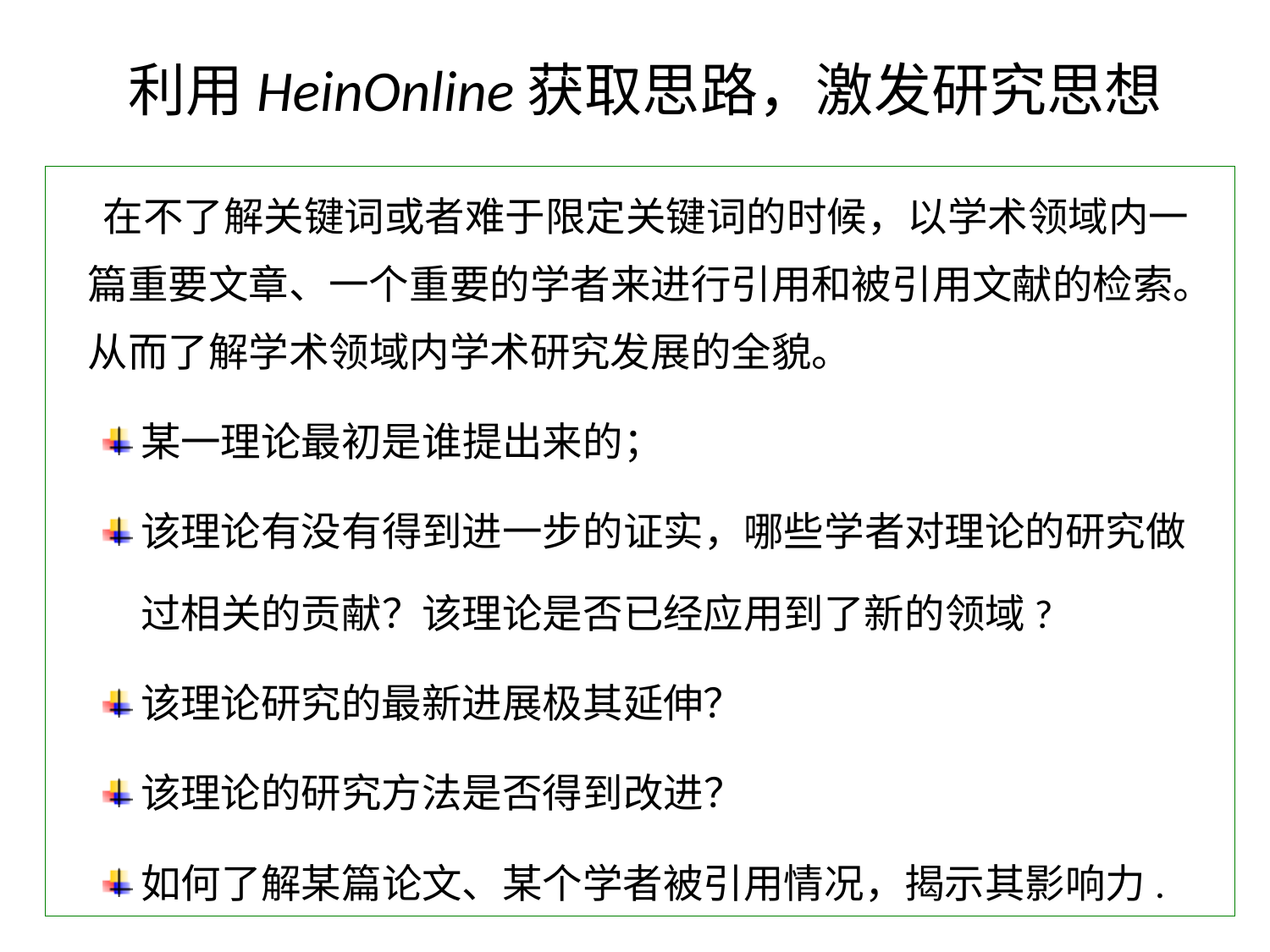

利用HeinOnline获取思路，激发研究思想
	 在不了解关键词或者难于限定关键词的时候，以学术领域内一篇重要文章、一个重要的学者来进行引用和被引用文献的检索。从而了解学术领域内学术研究发展的全貌。
某一理论最初是谁提出来的；
该理论有没有得到进一步的证实，哪些学者对理论的研究做过相关的贡献？该理论是否已经应用到了新的领域?
该理论研究的最新进展极其延伸？
该理论的研究方法是否得到改进？
如何了解某篇论文、某个学者被引用情况，揭示其影响力.